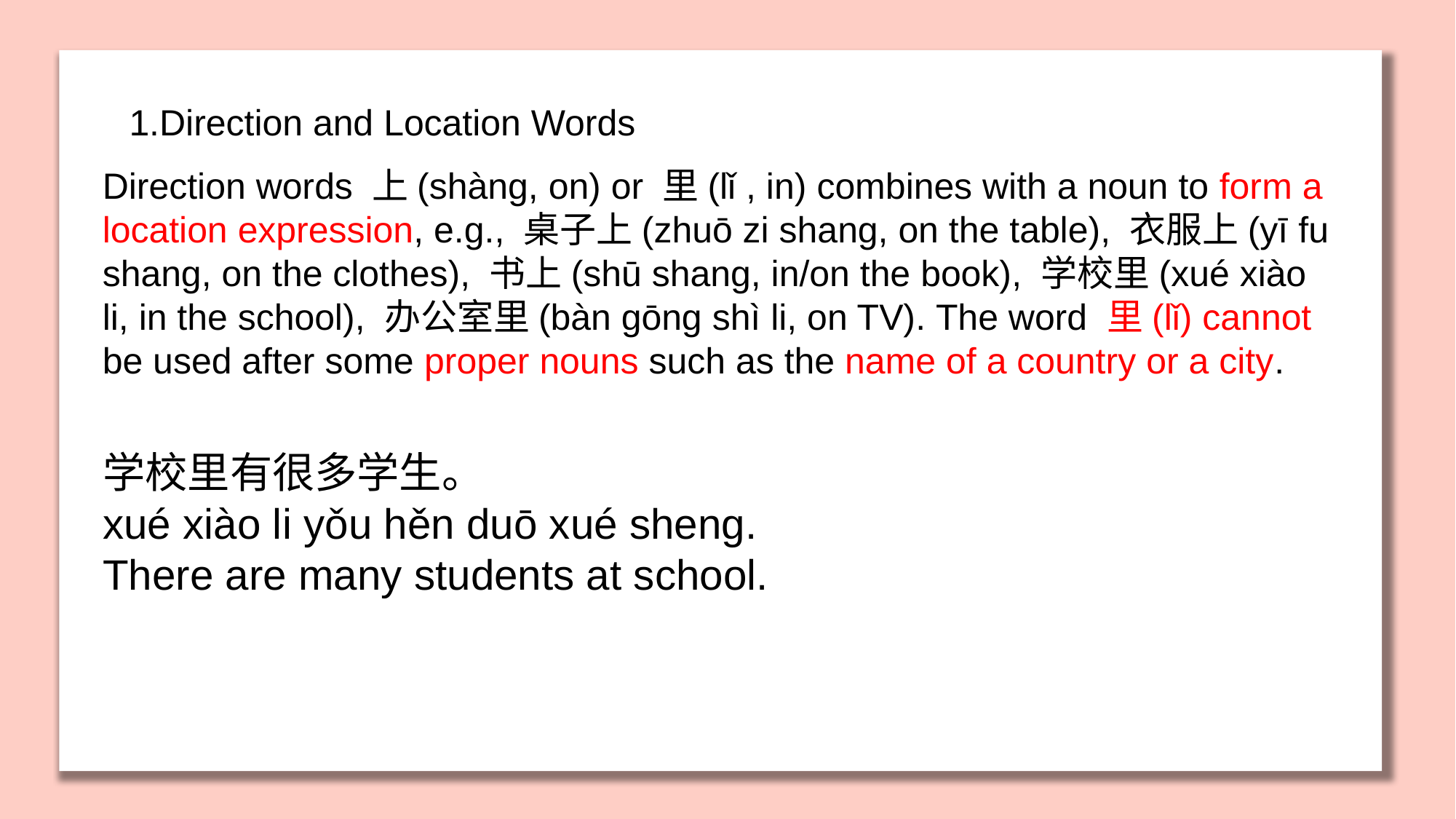

1.Direction and Location Words
Direction words 上(shàng, on) or 里(lǐ , in) combines with a noun to form a location expression, e.g., 桌子上(zhuō zi shang, on the table), 衣服上(yī fu shang, on the clothes), 书上(shū shang, in/on the book), 学校里(xué xiào li, in the school), 办公室里(bàn gōng shì li, on TV). The word 里(lǐ) cannot be used after some proper nouns such as the name of a country or a city.
学校里有很多学生。
xué xiào li yǒu hěn duō xué sheng.
There are many students at school.